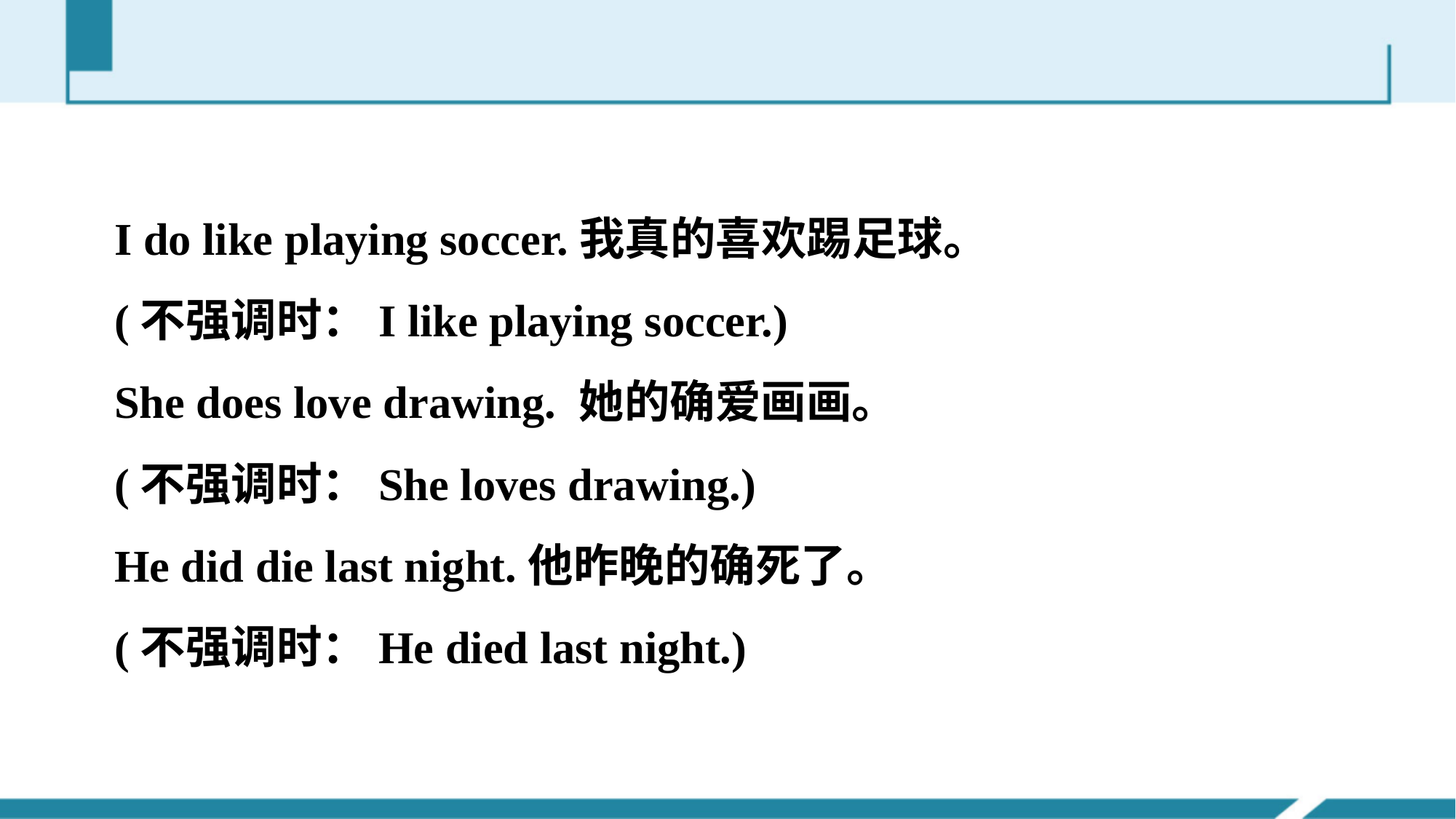

I do like playing soccer.我真的喜欢踢足球。
(不强调时：I like playing soccer.)
She does love drawing. 她的确爱画画。
(不强调时：She loves drawing.)
He did die last night.他昨晚的确死了。
(不强调时：He died last night.)